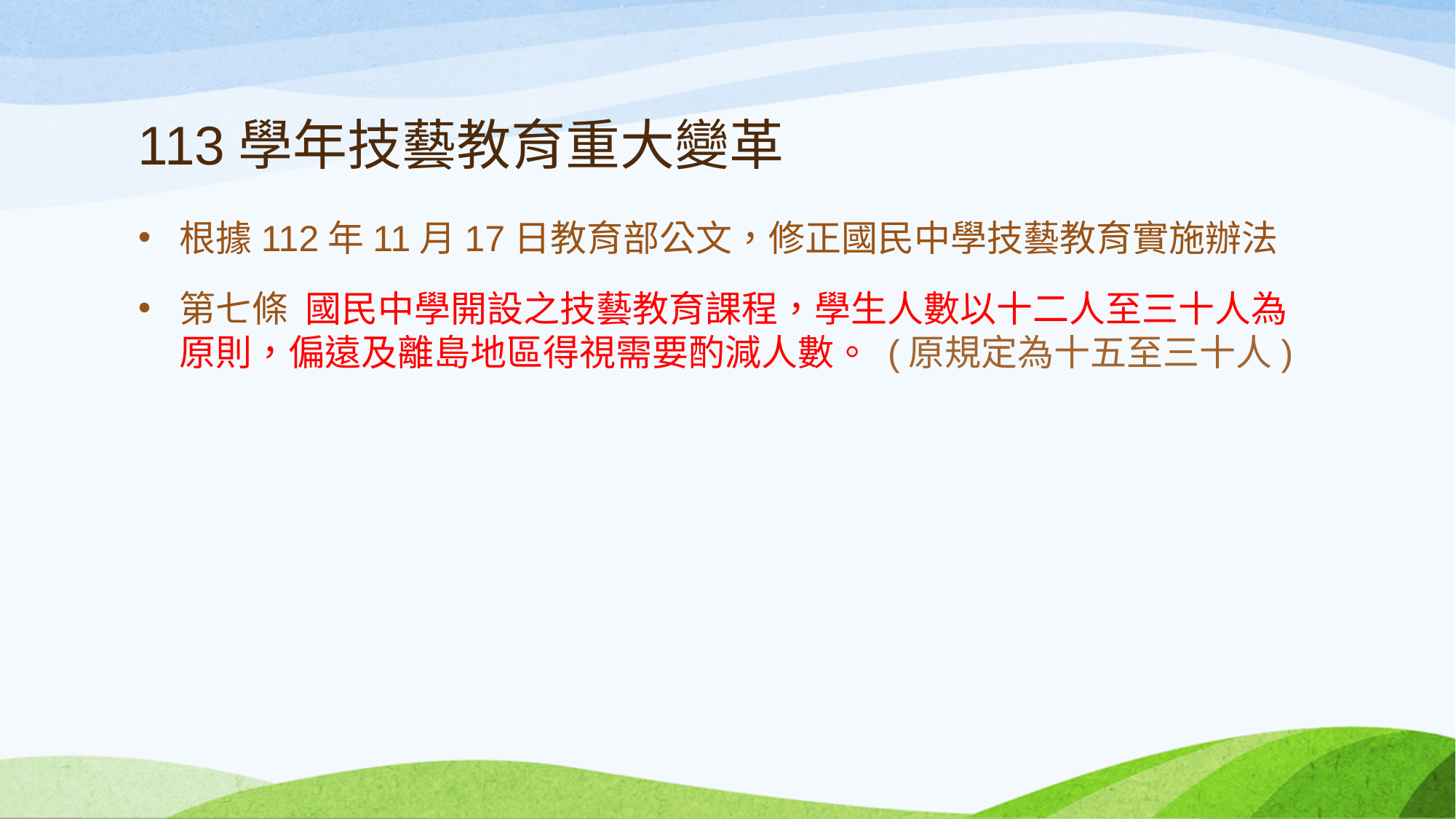

# 113學年技藝教育重大變革
根據112年11月17日教育部公文，修正國民中學技藝教育實施辦法
第七條  國民中學開設之技藝教育課程，學生人數以十二人至三十人為原則，偏遠及離島地區得視需要酌減人數。 (原規定為十五至三十人)